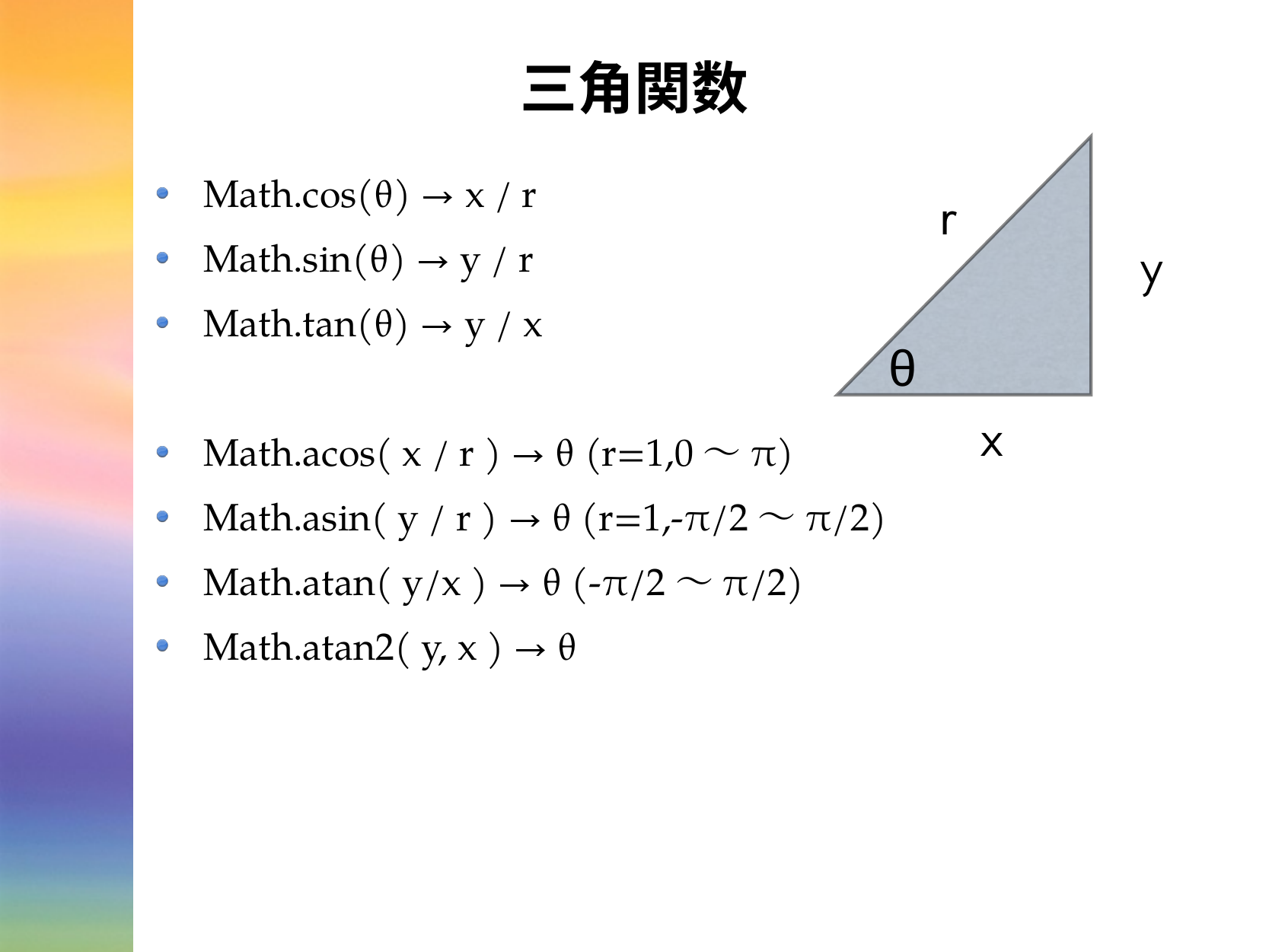

# 三角関数

Math.cos(θ) → x / r
Math.sin(θ) → y / r
Math.tan(θ) → y / x

Math.acos( x / r ) → θ (r=1,0〜π)
Math.asin( y / r ) → θ (r=1,-π/2〜π/2)
Math.atan( y/x ) → θ (-π/2〜π/2)
Math.atan2( y, x ) → θ
r
y
θ
x